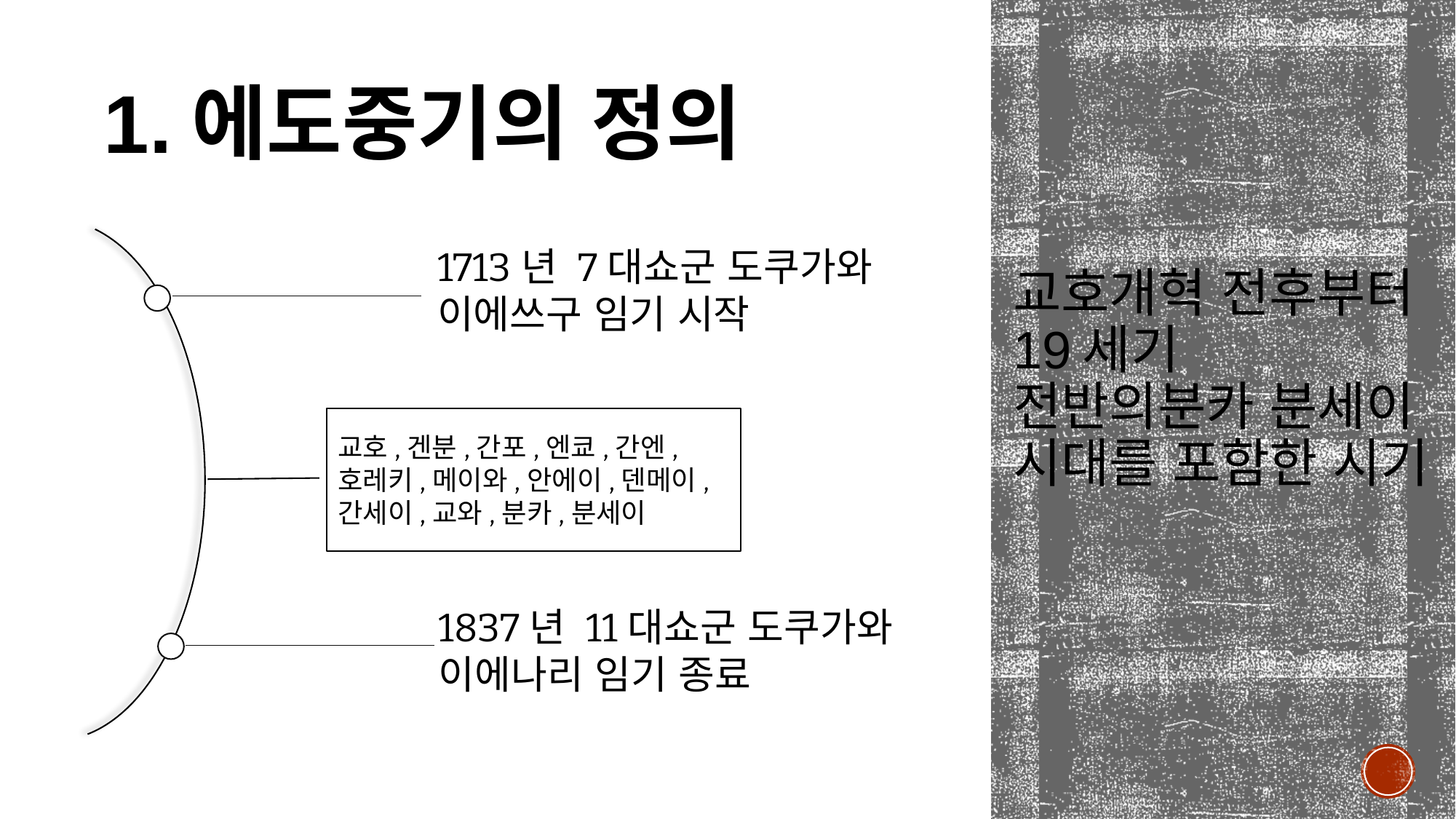

1.에도중기의 정의

1713년 7대쇼군 도쿠가와 이에쓰구 임기 시작
교호개혁 전후부터 19세기 전반의분카 분세이 시대를 포함한 시기

교호,겐분,간포,엔쿄,간엔,
호레키,메이와,안에이,덴메이,
간세이,교와,분카,분세이
1837년 11대쇼군 도쿠가와 이에나리 임기 종료